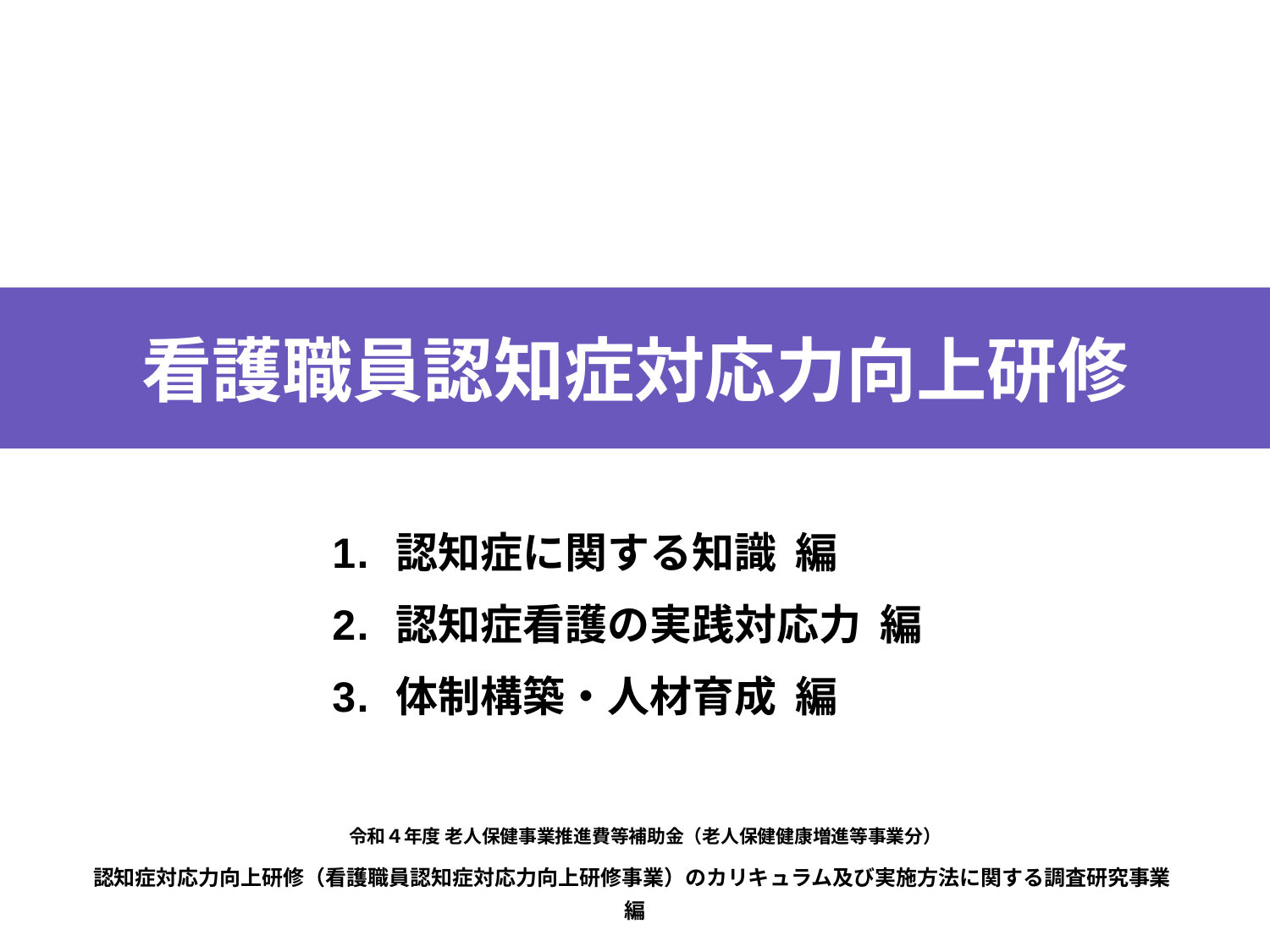

看護職員認知症対応力向上研修
認知症に関する知識  編
認知症看護の実践対応力  編
体制構築・人材育成  編
令和４年度 老人保健事業推進費等補助金（老人保健健康増進等事業分）
認知症対応力向上研修（看護職員認知症対応力向上研修事業）のカリキュラム及び実施方法に関する調査研究事業  編